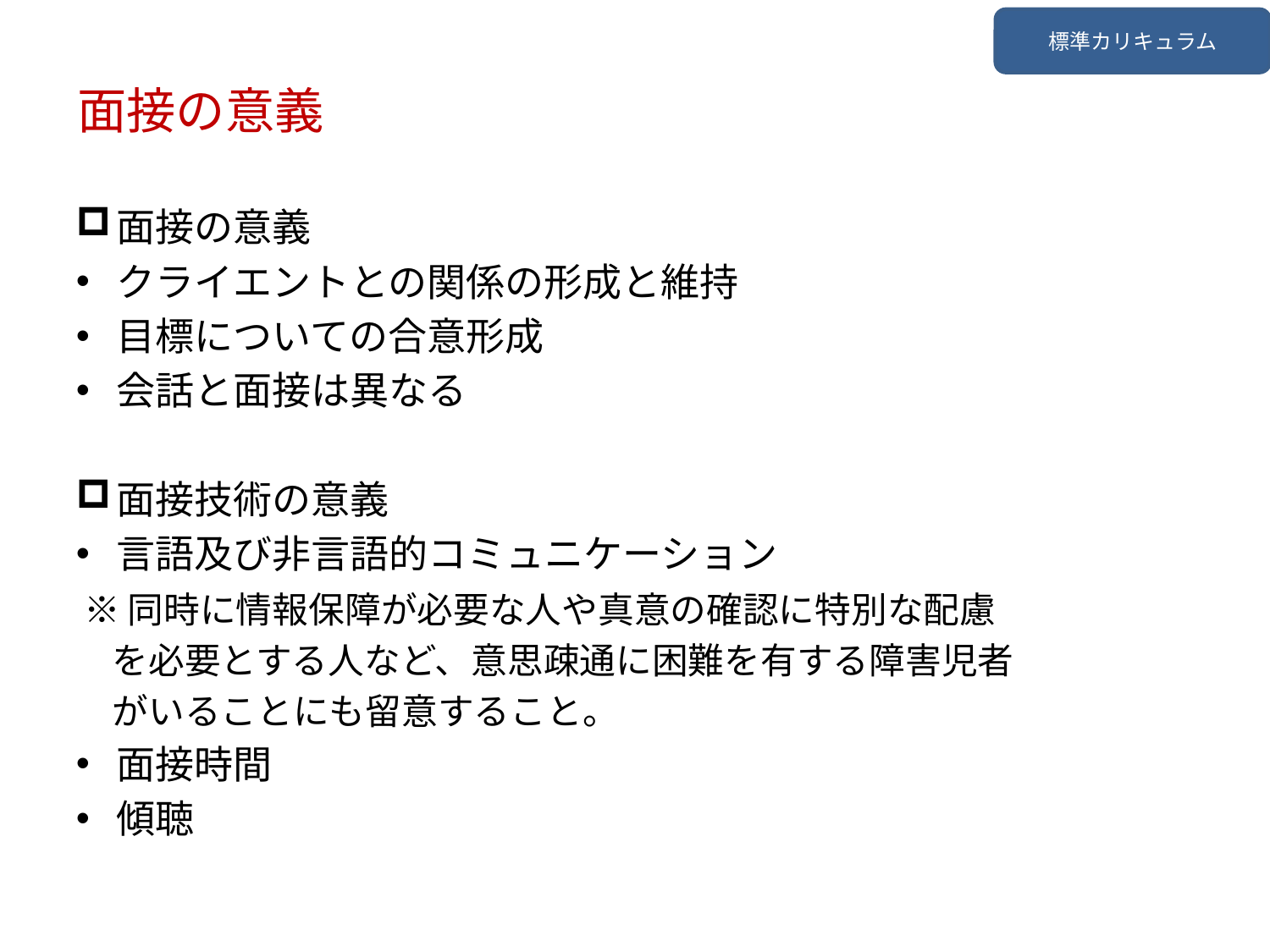

標準カリキュラム
面接の意義
面接の意義
クライエントとの関係の形成と維持
目標についての合意形成
会話と面接は異なる

面接技術の意義
言語及び非言語的コミュニケーション
 ※同時に情報保障が必要な人や真意の確認に特別な配慮
　を必要とする人など、意思疎通に困難を有する障害児者
　がいることにも留意すること。
面接時間
傾聴